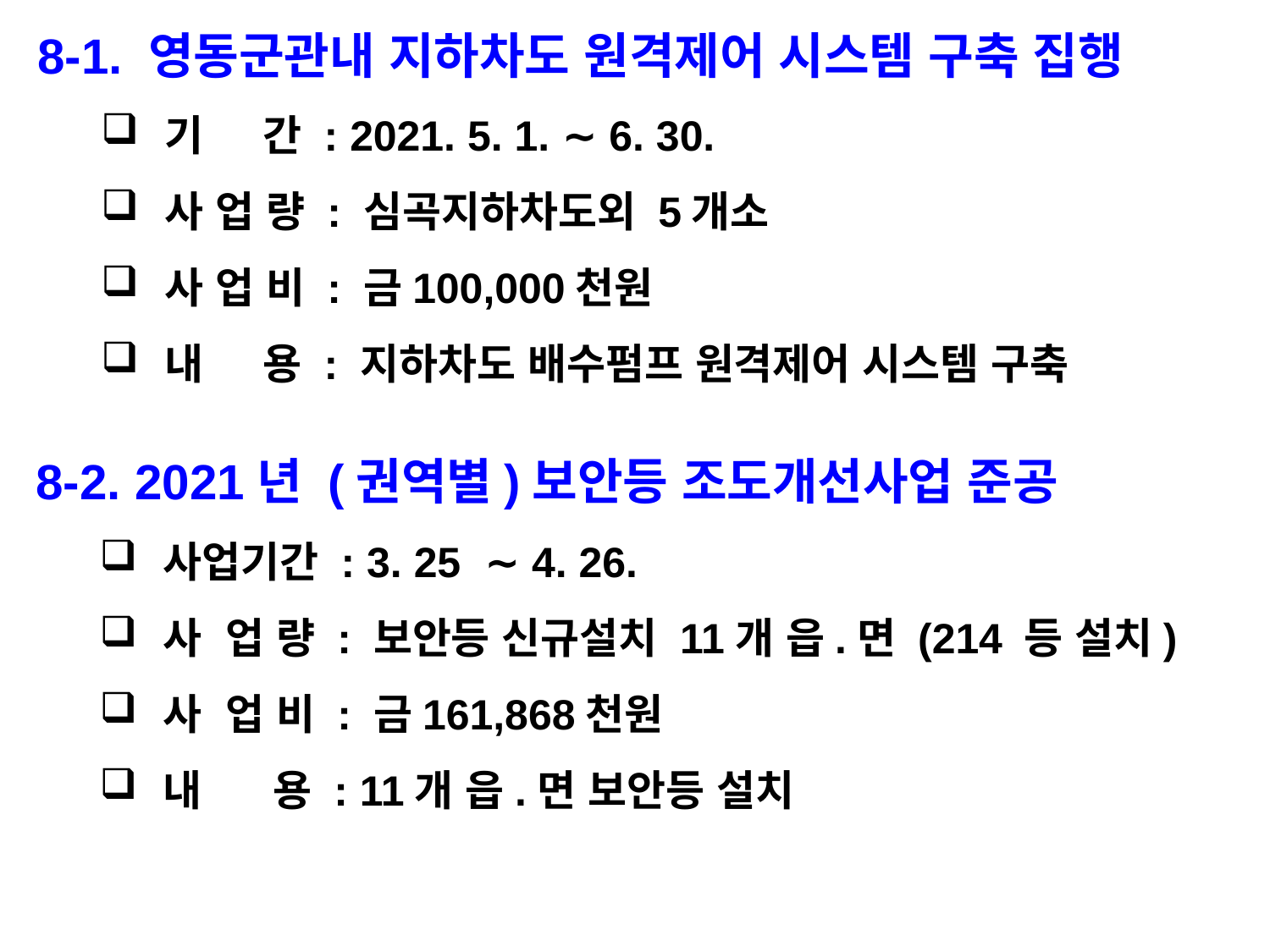

8-1. 영동군관내 지하차도 원격제어 시스템 구축 집행
기     간 : 2021. 5. 1. ∼ 6. 30.
사 업 량 : 심곡지하차도외 5개소
사 업 비 : 금100,000천원
내     용 : 지하차도 배수펌프 원격제어 시스템 구축

8-2. 2021년 (권역별)보안등 조도개선사업 준공
사업기간 : 3. 25  ∼ 4. 26.
사  업 량 : 보안등 신규설치 11개 읍.면 (214 등 설치)
사  업 비 : 금161,868천원
내      용 : 11개 읍.면 보안등 설치